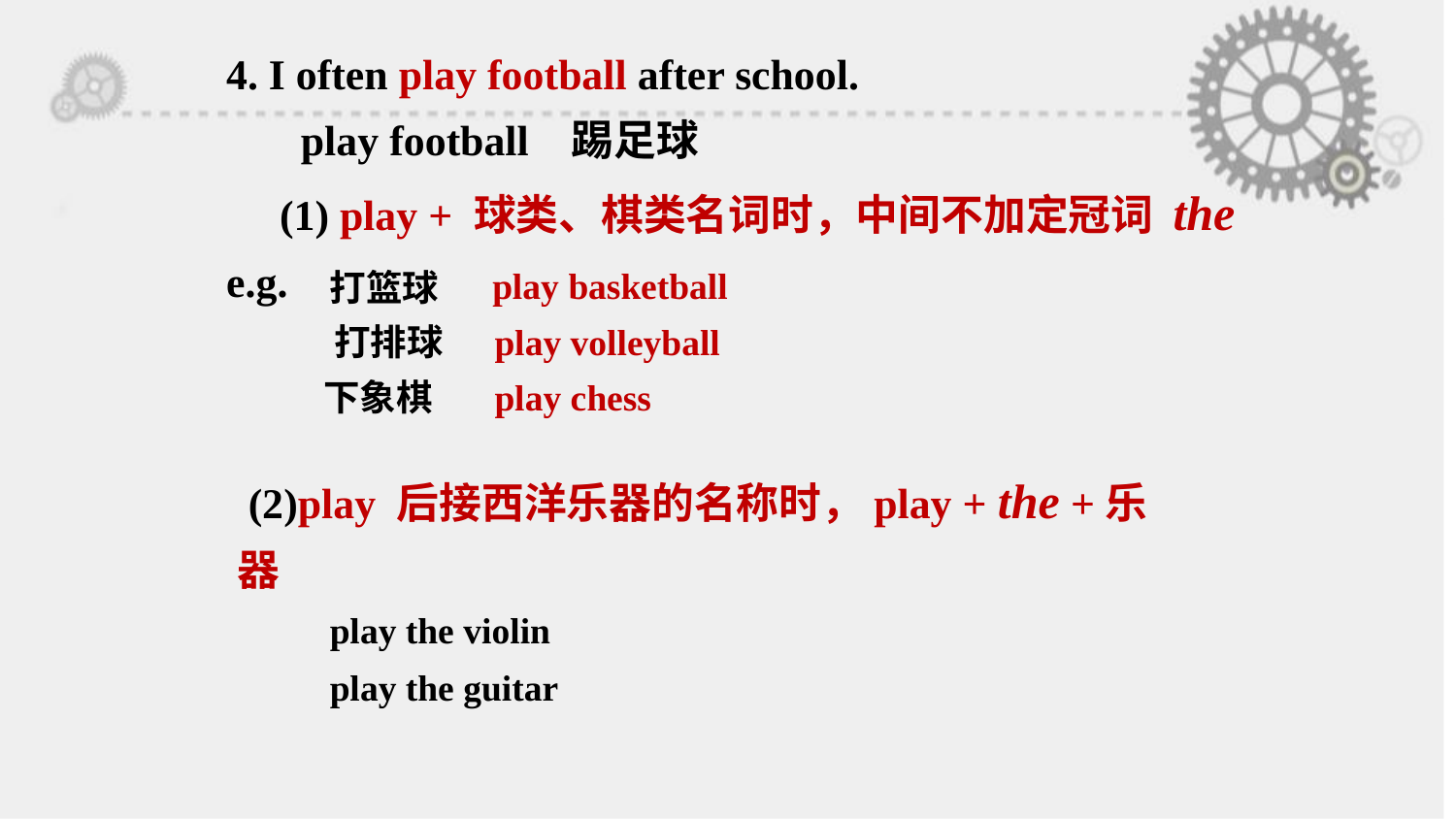

4. I often play football after school.
       play football   踢足球
     (1) play + 球类、棋类名词时，中间不加定冠词 the
e.g.
打篮球
 play basketball
 打排球
play volleyball
下象棋
play chess
 (2)play 后接西洋乐器的名称时，play + the +乐器
          play the violin
          play the guitar